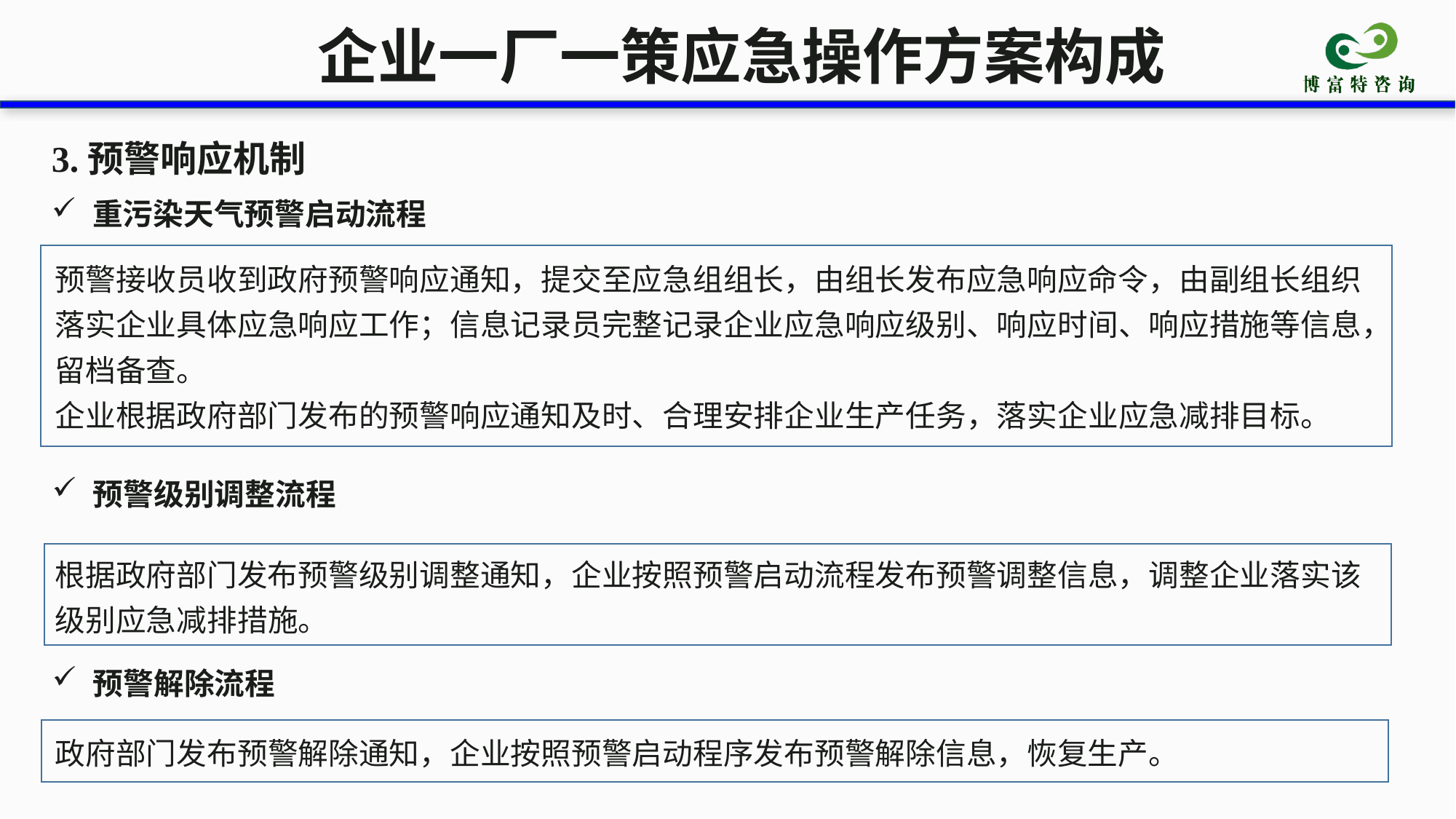

企业一厂一策应急操作方案构成

3.预警响应机制
重污染天气预警启动流程

预警接收员收到政府预警响应通知，提交至应急组组长，由组长发布应急响应命令，由副组长组织落实企业具体应急响应工作；信息记录员完整记录企业应急响应级别、响应时间、响应措施等信息，留档备查。
企业根据政府部门发布的预警响应通知及时、合理安排企业生产任务，落实企业应急减排目标。
预警级别调整流程
根据政府部门发布预警级别调整通知，企业按照预警启动流程发布预警调整信息，调整企业落实该级别应急减排措施。

预警解除流程

政府部门发布预警解除通知，企业按照预警启动程序发布预警解除信息，恢复生产。